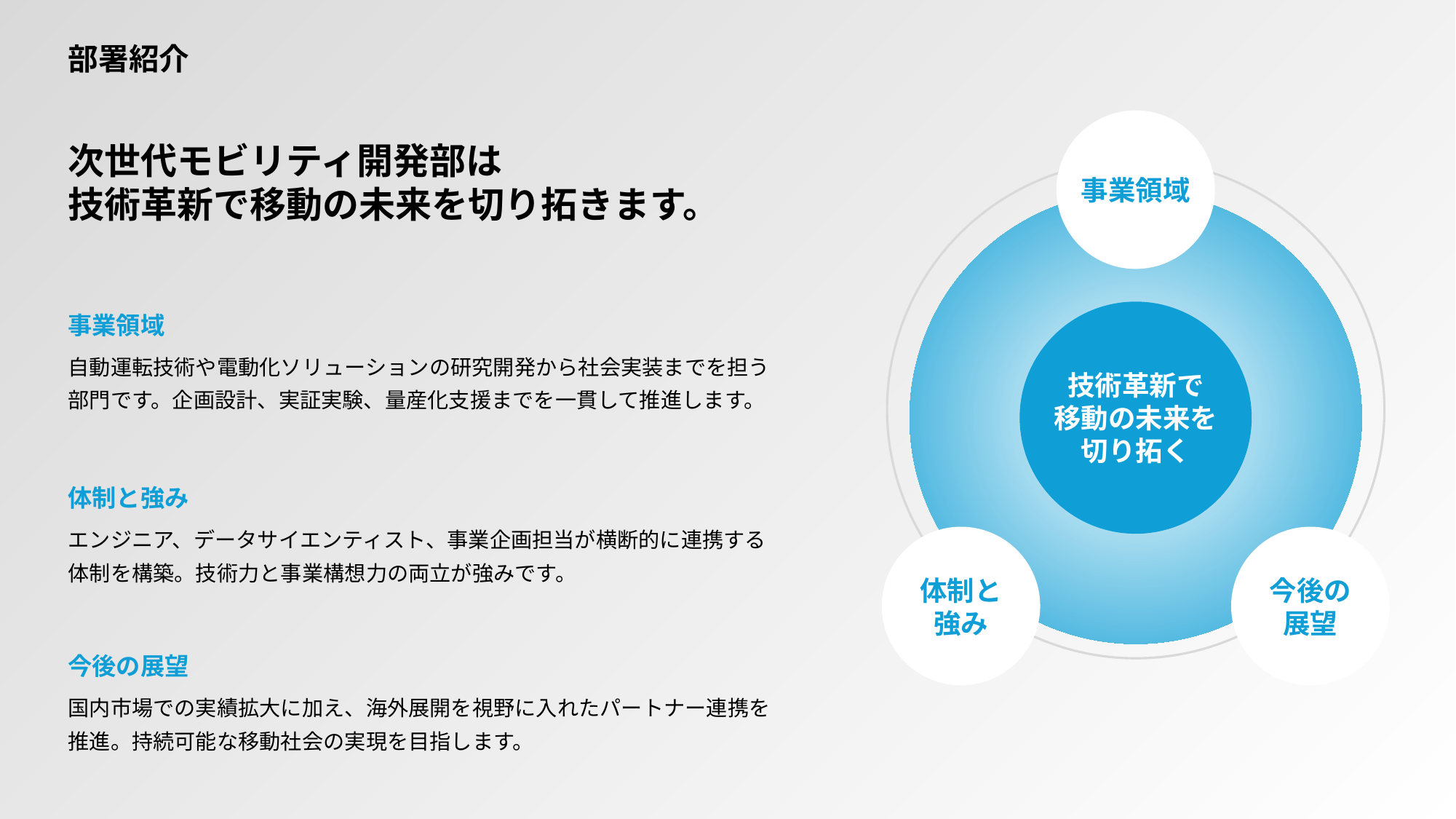

部署紹介
事業領域

技術革新で
移動の未来を
切り拓く
体制と
強み
今後の
展望

次世代モビリティ開発部は
技術革新で移動の未来を切り拓きます。
事業領域
自動運転技術や電動化ソリューションの研究開発から社会実装までを担う部門です。企画設計、実証実験、量産化支援までを一貫して推進します。
体制と強み
エンジニア、データサイエンティスト、事業企画担当が横断的に連携する体制を構築。技術力と事業構想力の両立が強みです。
今後の展望
国内市場での実績拡大に加え、海外展開を視野に入れたパートナー連携を推進。持続可能な移動社会の実現を目指します。